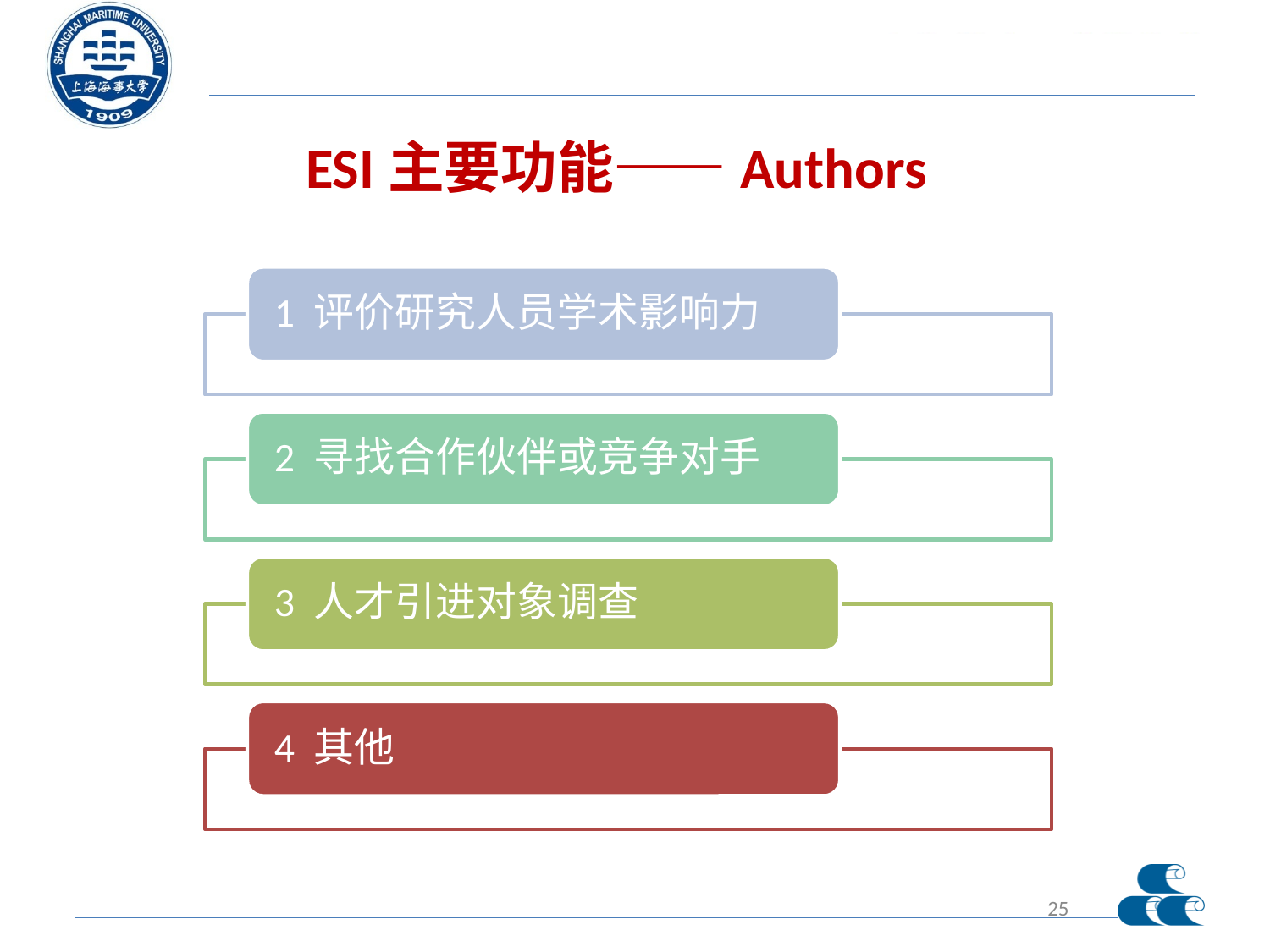

ESI主要功能——Authors
1 评价研究人员学术影响力
2 寻找合作伙伴或竞争对手
3 人才引进对象调查
4 其他
25